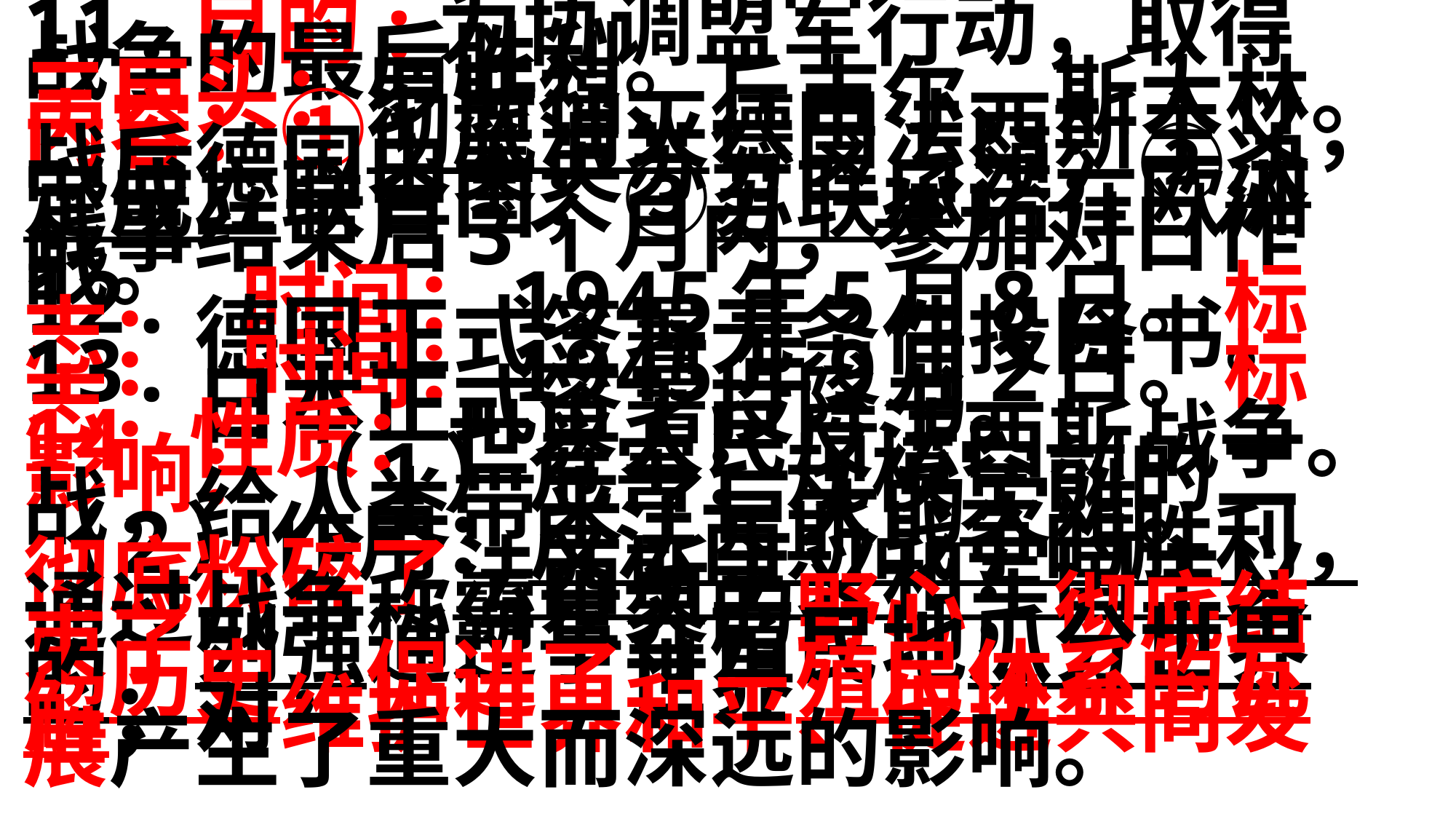

11.目的:为协调盟军行动，取得战争的最后胜利。
三巨头：罗斯福、丘吉尔、斯大林。
内容：①彻底消灭德国法西斯主义，战后德国由美英苏分区占领；②决定成立联合国；③苏联承诺在欧洲战事结束后3个月内，参加对日作战。
12. 时间：1945年5月8日。标志：德国正式签署无条件投降书。
13. 时间：1945年9月2日。标志：日本正式签署投降书。
14.性质：世界人民反法西斯战争。
影响：（1）危害：规模空前的二战，给人类带来了巨大的灾难。
（2）作用：反法西斯战争的胜利，彻底粉碎了法西斯主义和军国主义通过战争称霸世界的野心；彻底结束了列强通过争夺殖民地瓜分世界的历史，促进了世界殖民体系的瓦解；对维护世界和平、促进共同发展产生了重大而深远的影响。